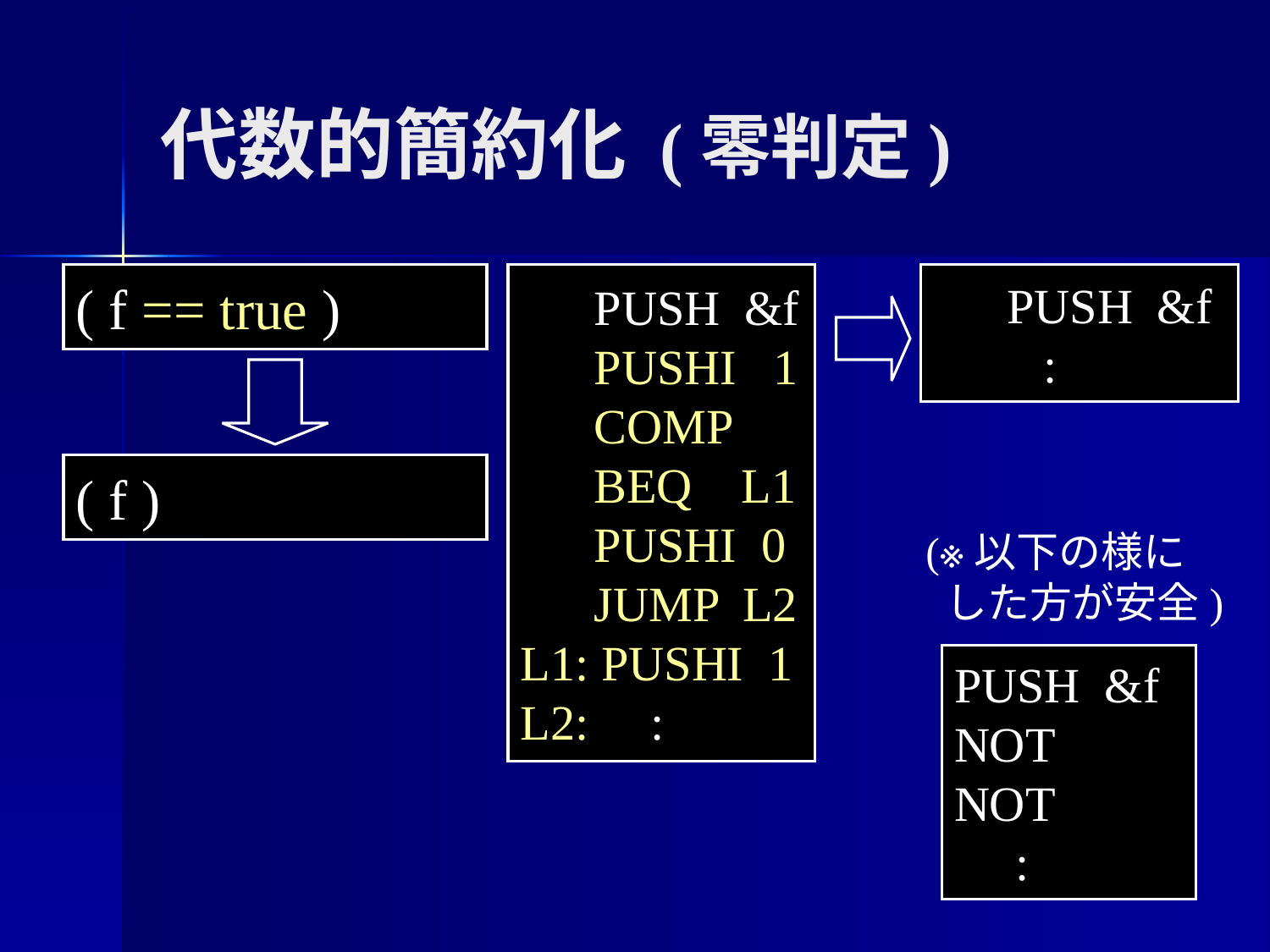

代数的簡約化 (零判定)
( f == true )
      PUSH  &f
      PUSHI   1
      COMP
      BEQ    L1
      PUSHI  0
      JUMP  L2
L1: PUSHI  1
L2:     :
      PUSH  &f
      PUSHI   1
      COMP
      BEQ    L1
      PUSHI  0
      JUMP  L2
L1: PUSHI  1
L2:     :
      PUSH  &f
         :

( f )
(※以下の様に
     した方が安全)
PUSH  &f
NOT
NOT
     :